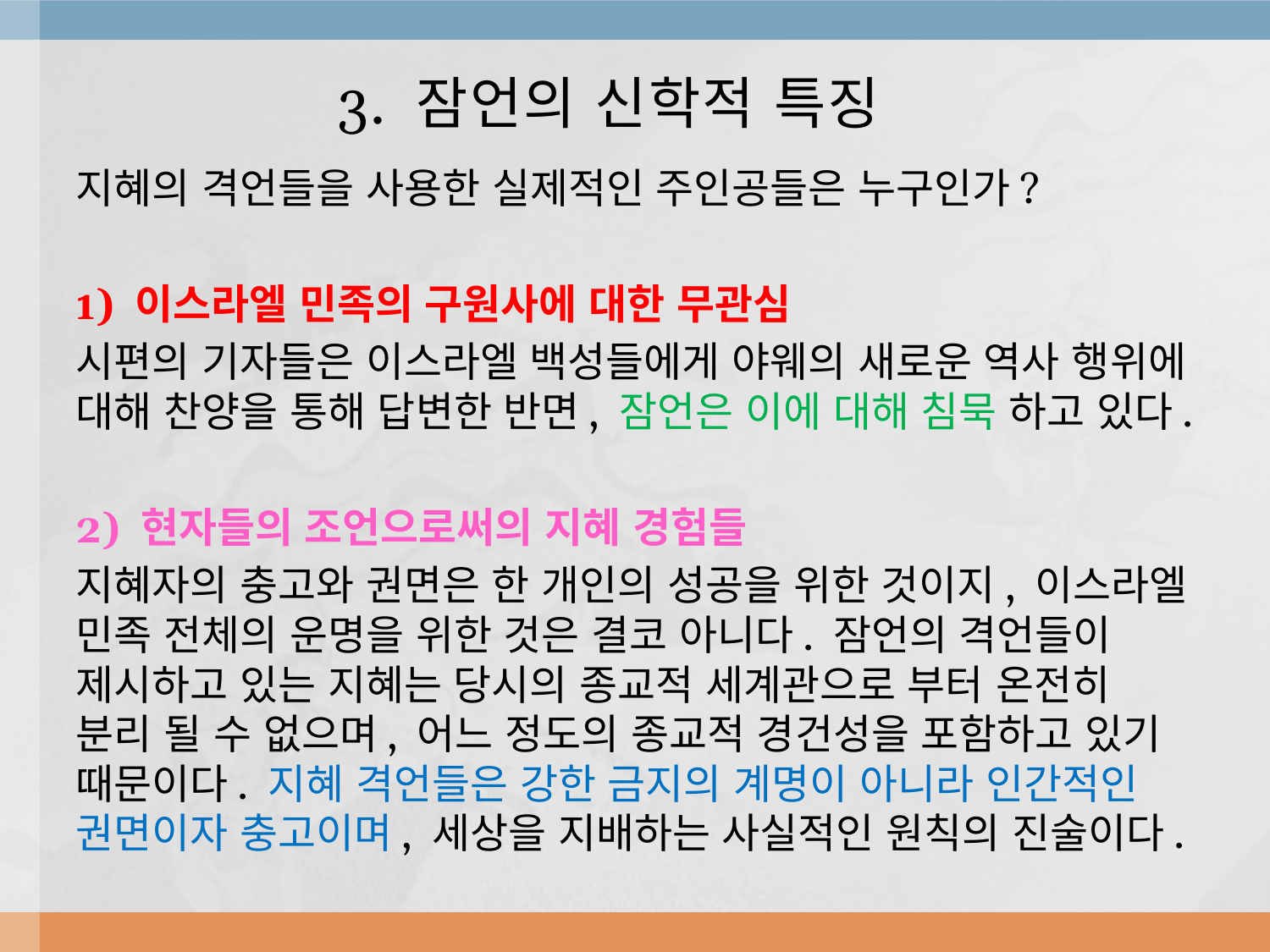

# 3. 잠언의 신학적 특징
지혜의 격언들을 사용한 실제적인 주인공들은 누구인가?

1) 이스라엘 민족의 구원사에 대한 무관심
시편의 기자들은 이스라엘 백성들에게 야웨의 새로운 역사 행위에 대해 찬양을 통해 답변한 반면, 잠언은 이에 대해 침묵 하고 있다.

2) 현자들의 조언으로써의 지혜 경험들
지혜자의 충고와 권면은 한 개인의 성공을 위한 것이지, 이스라엘 민족 전체의 운명을 위한 것은 결코 아니다. 잠언의 격언들이 제시하고 있는 지혜는 당시의 종교적 세계관으로 부터 온전히 분리 될 수 없으며, 어느 정도의 종교적 경건성을 포함하고 있기 때문이다. 지혜 격언들은 강한 금지의 계명이 아니라 인간적인 권면이자 충고이며, 세상을 지배하는 사실적인 원칙의 진술이다.